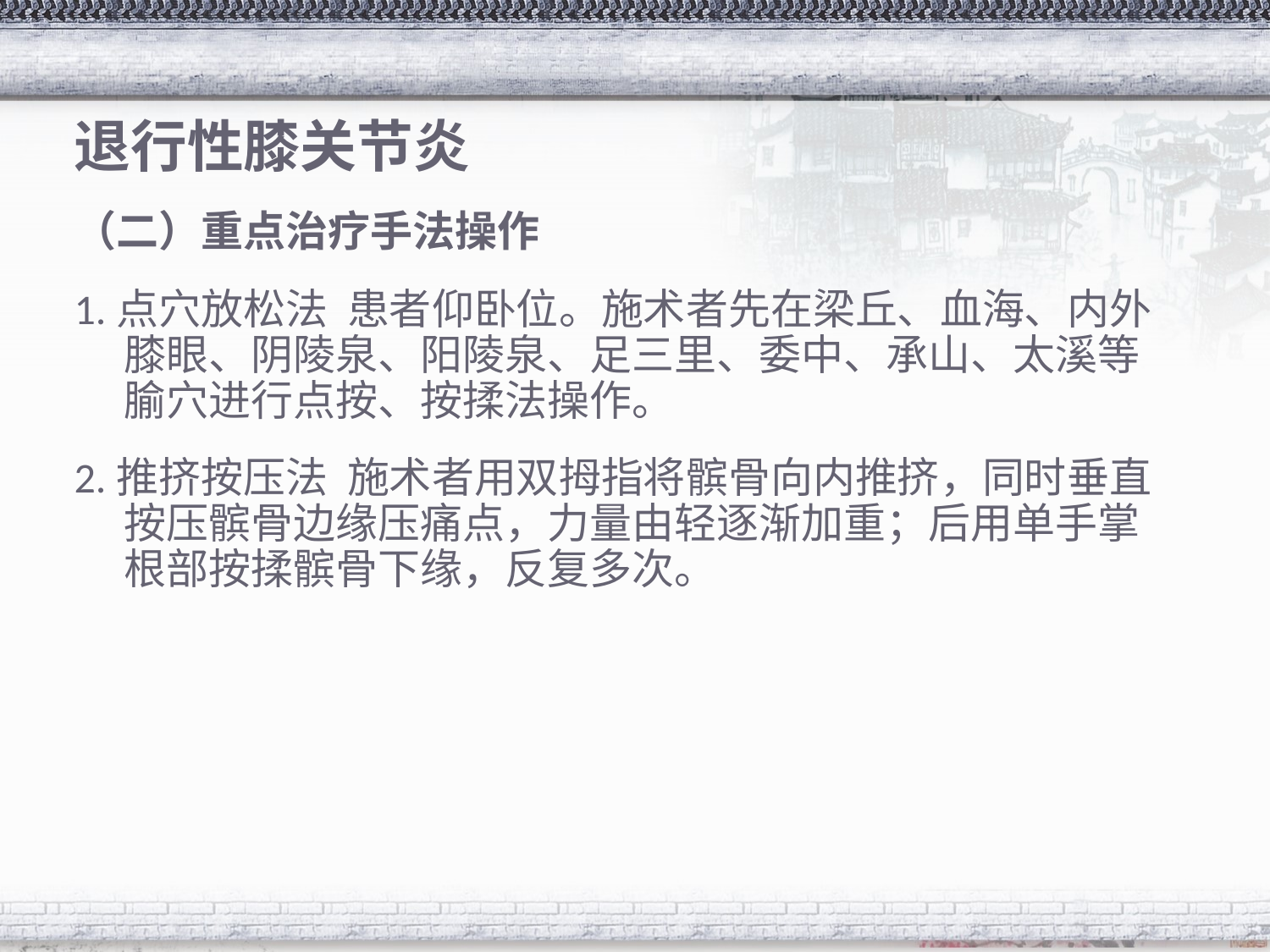

# 退行性膝关节炎
（二）重点治疗手法操作
1.点穴放松法  患者仰卧位。施术者先在梁丘、血海、内外膝眼、阴陵泉、阳陵泉、足三里、委中、承山、太溪等腧穴进行点按、按揉法操作。
2.推挤按压法  施术者用双拇指将髌骨向内推挤，同时垂直按压髌骨边缘压痛点，力量由轻逐渐加重；后用单手掌根部按揉髌骨下缘，反复多次。